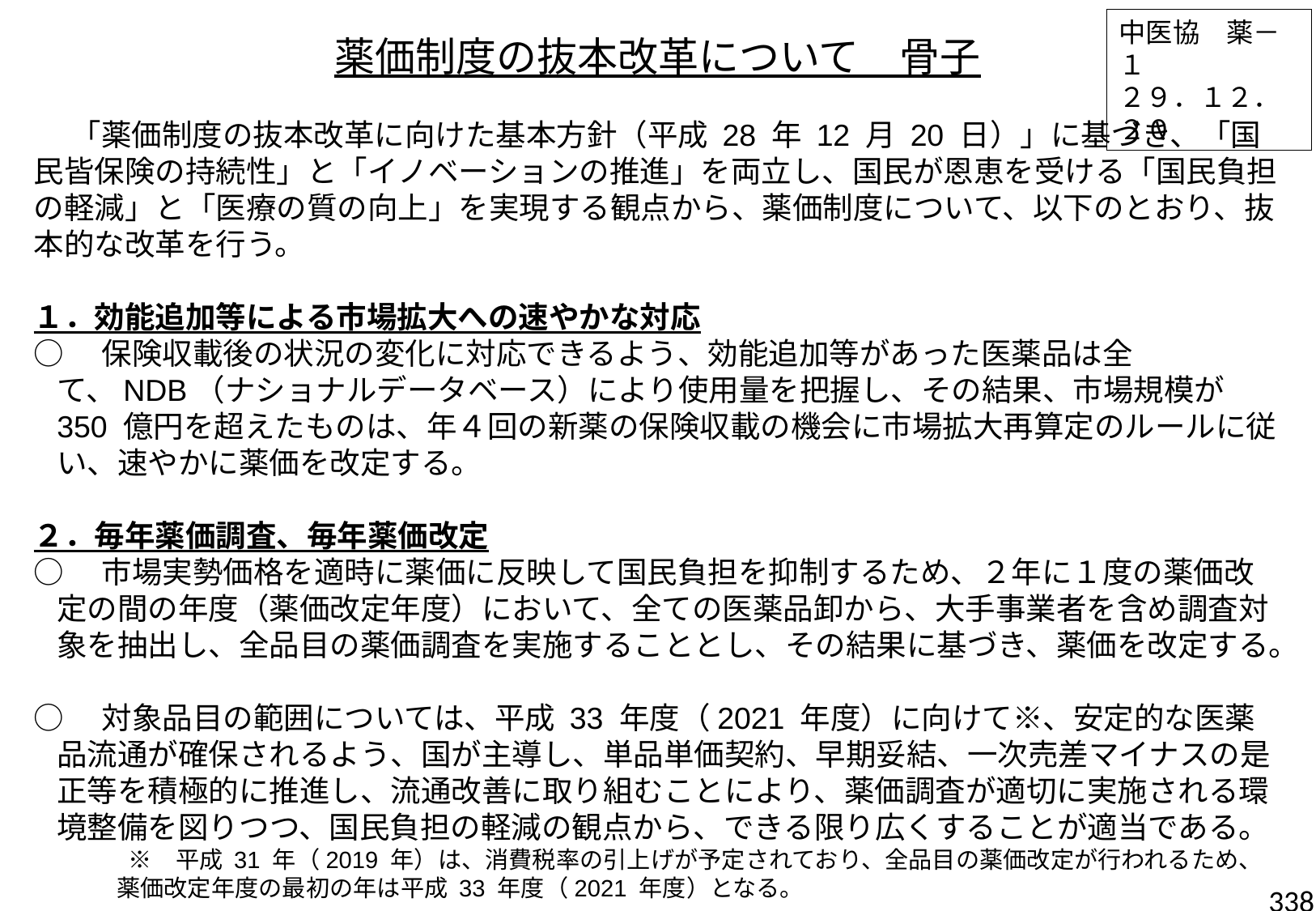

中医協　薬－１
２９．１２．２０
薬価制度の抜本改革について　骨子

　 「薬価制度の抜本改革に向けた基本方針（平成 28 年 12 月 20 日）」に基づき、「国民皆保険の持続性」と「イノベーションの推進」を両立し、国民が恩恵を受ける「国民負担の軽減」と「医療の質の向上」を実現する観点から、薬価制度について、以下のとおり、抜本的な改革を行う。

１．効能追加等による市場拡大への速やかな対応
○　保険収載後の状況の変化に対応できるよう、効能追加等があった医薬品は全て、NDB（ナショナルデータベース）により使用量を把握し、その結果、市場規模が 350 億円を超えたものは、年４回の新薬の保険収載の機会に市場拡大再算定のルールに従い、速やかに薬価を改定する。

２．毎年薬価調査、毎年薬価改定
○　市場実勢価格を適時に薬価に反映して国民負担を抑制するため、２年に１度の薬価改定の間の年度（薬価改定年度）において、全ての医薬品卸から、大手事業者を含め調査対象を抽出し、全品目の薬価調査を実施することとし、その結果に基づき、薬価を改定する。

○　対象品目の範囲については、平成 33 年度（2021 年度）に向けて※、安定的な医薬品流通が確保されるよう、国が主導し、単品単価契約、早期妥結、一次売差マイナスの是正等を積極的に推進し、流通改善に取り組むことにより、薬価調査が適切に実施される環境整備を図りつつ、国民負担の軽減の観点から、できる限り広くすることが適当である。
　　　　※　平成 31 年（2019 年）は、消費税率の引上げが予定されており、全品目の薬価改定が行われるため、薬価改定年度の最初の年は平成 33 年度（2021 年度）となる。